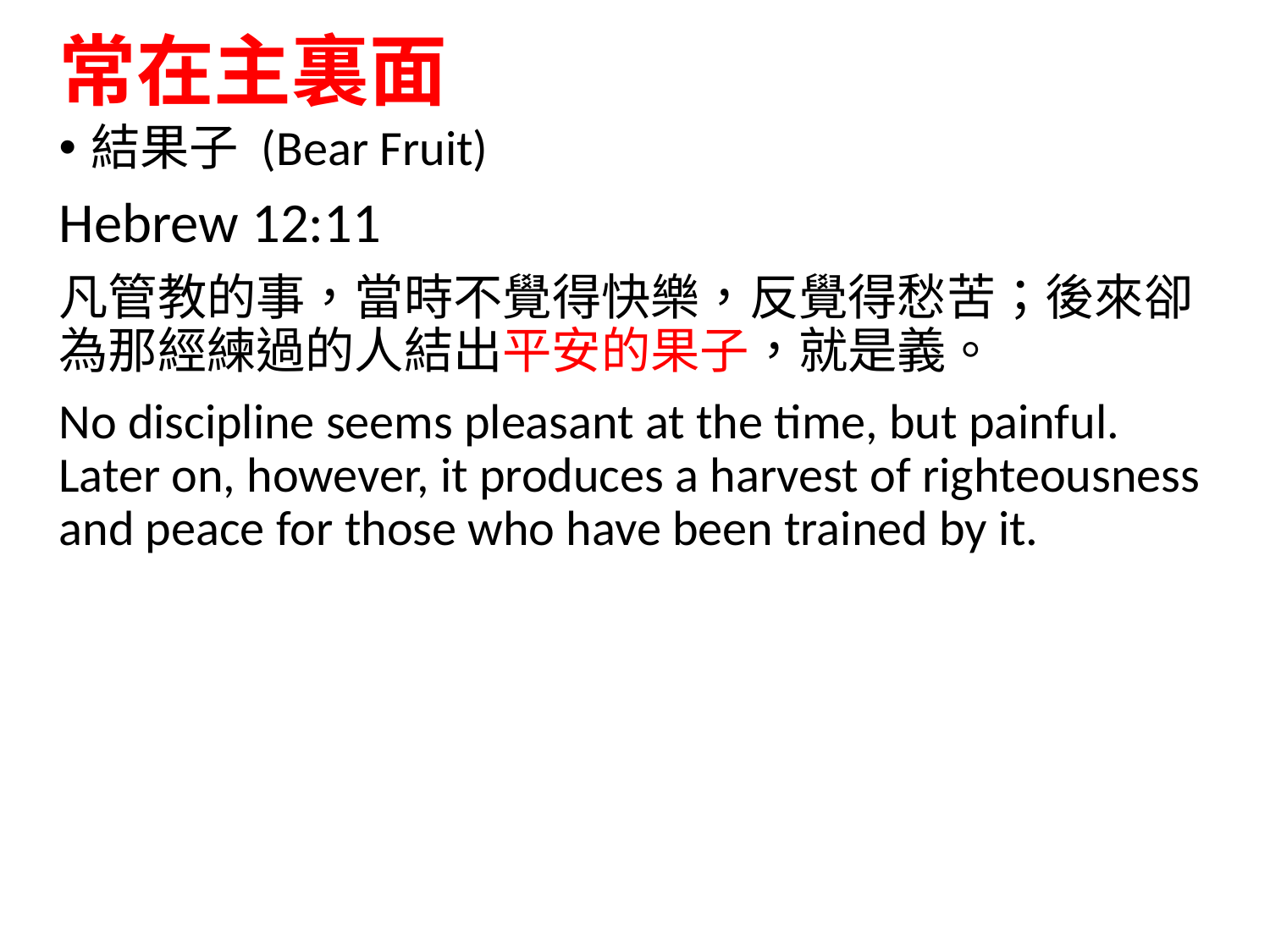

# 常在主裏面
結果子 (Bear Fruit)
Hebrew 12:11
凡管教的事，當時不覺得快樂，反覺得愁苦；後來卻為那經練過的人結出平安的果子，就是義。
No discipline seems pleasant at the time, but painful. Later on, however, it produces a harvest of righteousness and peace for those who have been trained by it.